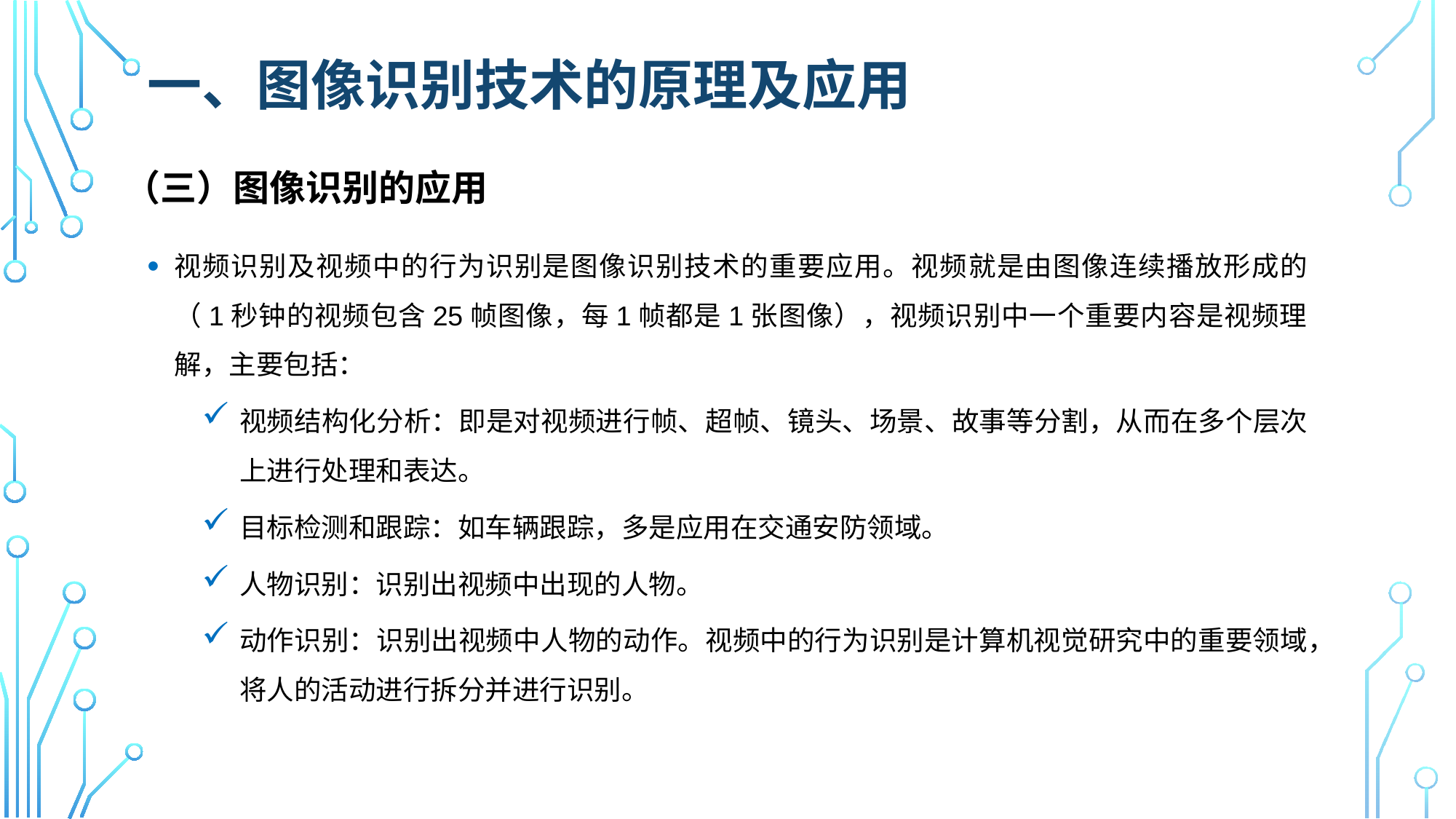

# 一、图像识别技术的原理及应用
（三）图像识别的应用
视频识别及视频中的行为识别是图像识别技术的重要应用。视频就是由图像连续播放形成的（1秒钟的视频包含25帧图像，每1帧都是1张图像），视频识别中一个重要内容是视频理解，主要包括：
视频结构化分析：即是对视频进行帧、超帧、镜头、场景、故事等分割，从而在多个层次上进行处理和表达。
目标检测和跟踪：如车辆跟踪，多是应用在交通安防领域。
人物识别：识别出视频中出现的人物。
动作识别：识别出视频中人物的动作。视频中的行为识别是计算机视觉研究中的重要领域，将人的活动进行拆分并进行识别。